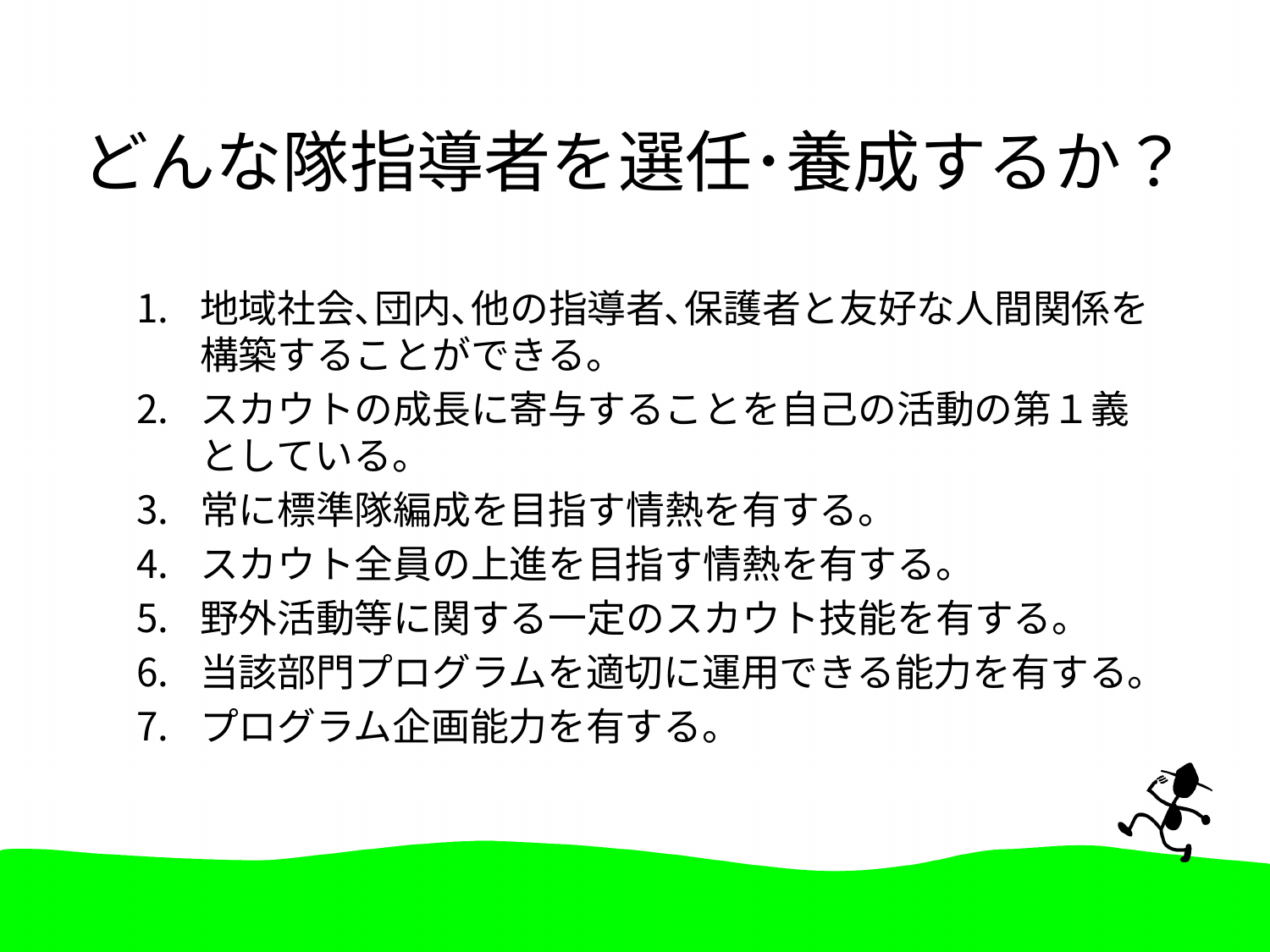

# どんな隊指導者を選任･養成するか？
地域社会､団内､他の指導者､保護者と友好な人間関係を構築することができる。
スカウトの成長に寄与することを自己の活動の第１義としている。
常に標準隊編成を目指す情熱を有する。
スカウト全員の上進を目指す情熱を有する。
野外活動等に関する一定のスカウト技能を有する。
当該部門プログラムを適切に運用できる能力を有する。
プログラム企画能力を有する。